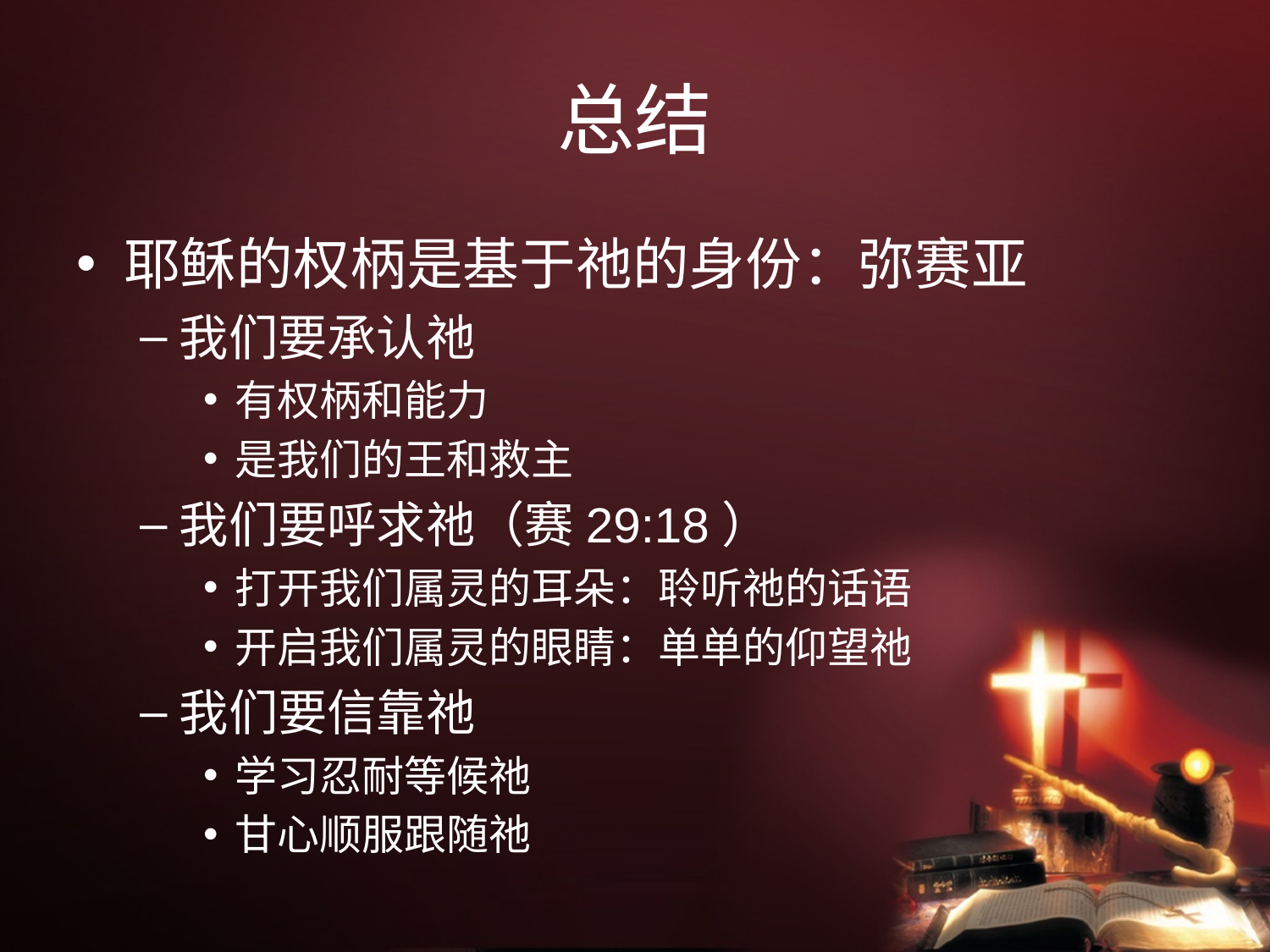

# 总结
耶稣的权柄是基于祂的身份：弥赛亚
我们要承认祂
有权柄和能力
是我们的王和救主
我们要呼求祂（赛29:18）
打开我们属灵的耳朵：聆听祂的话语
开启我们属灵的眼睛：单单的仰望祂
我们要信靠祂
学习忍耐等候祂
甘心顺服跟随祂